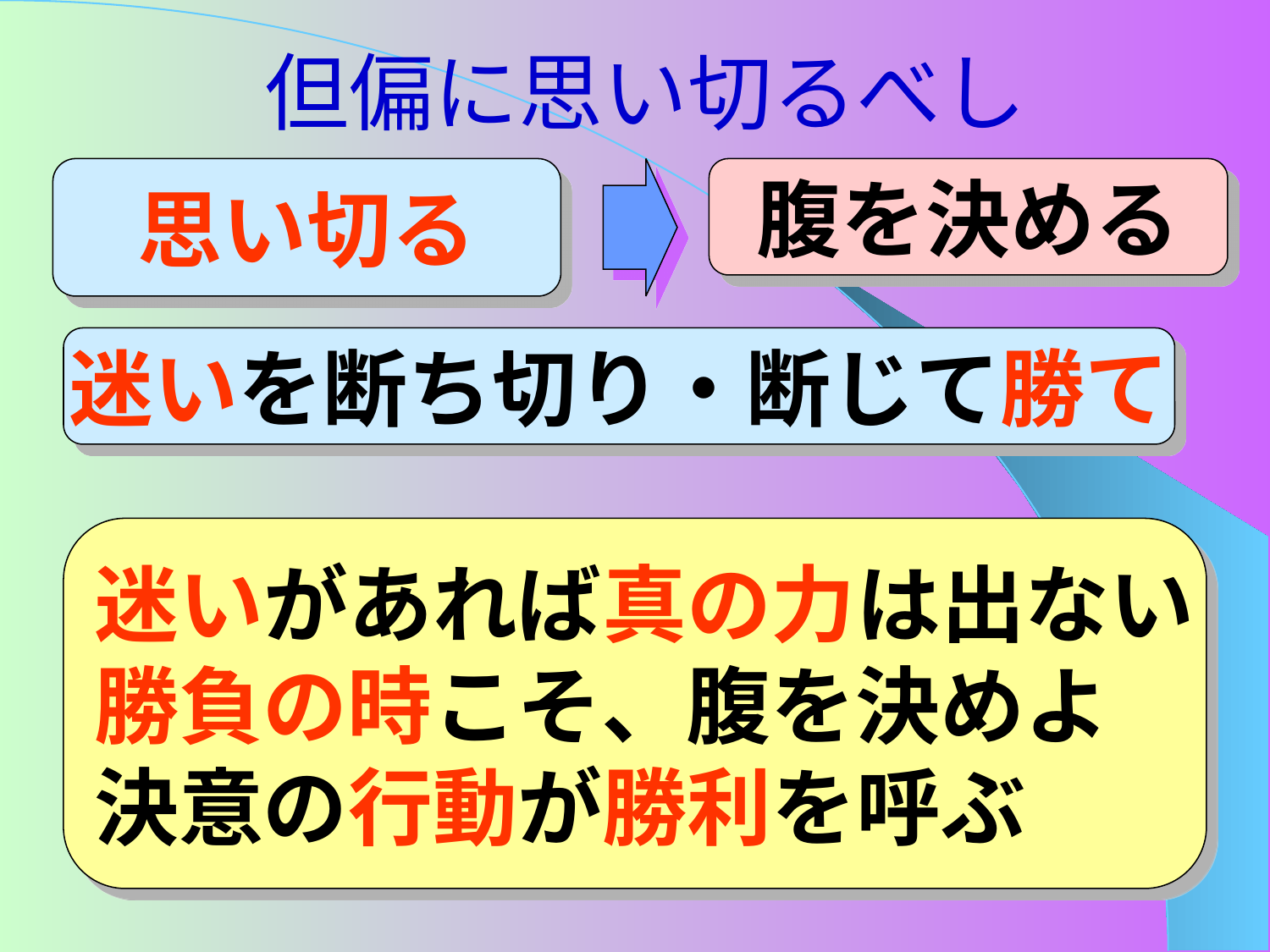

# 但偏に思い切るべし
思い切る

腹を決める
迷いを断ち切り・断じて勝て
迷いがあれば真の力は出ない
勝負の時こそ、腹を決めよ
決意の行動が勝利を呼ぶ